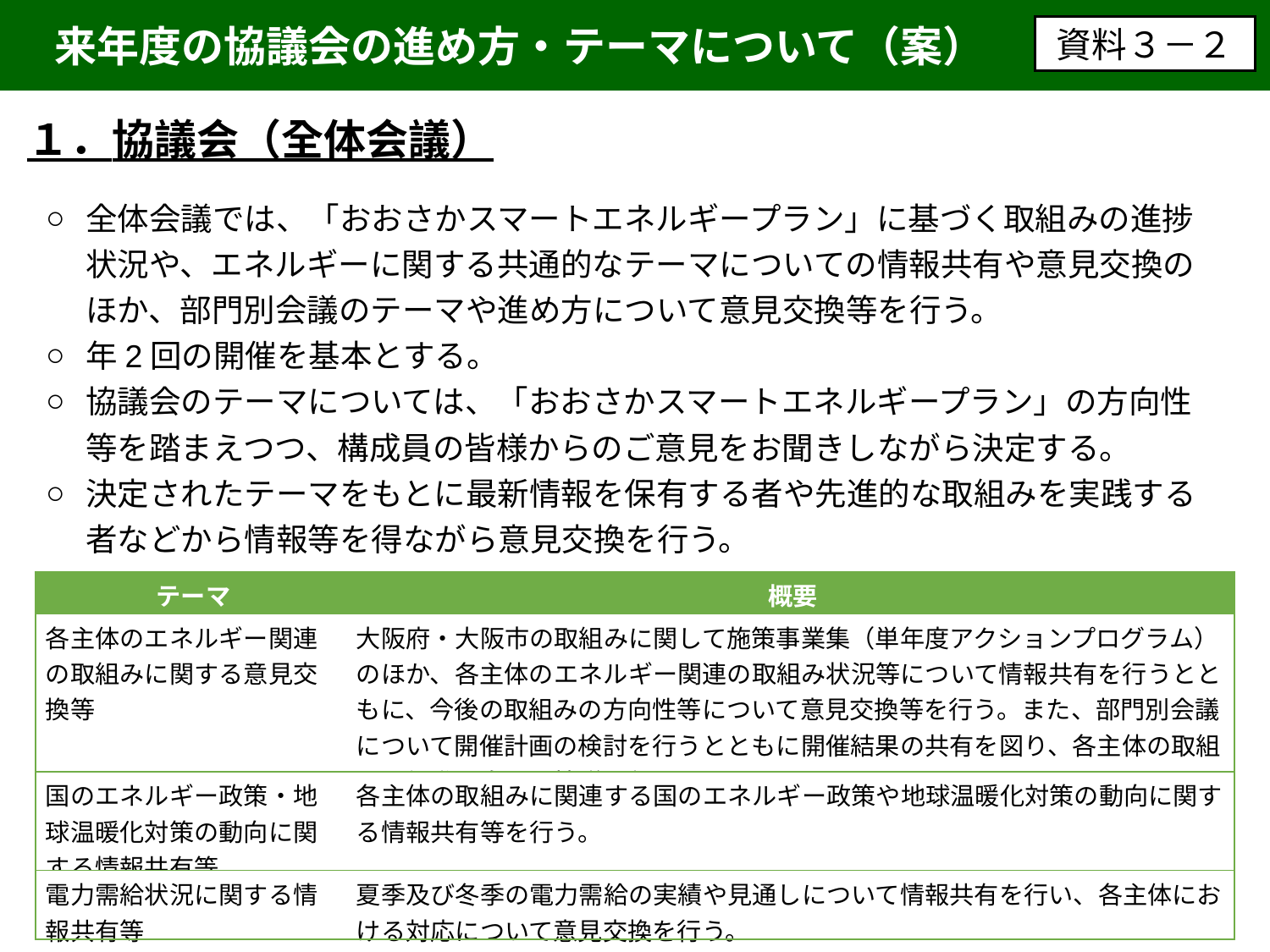

来年度の協議会の進め方・テーマについて（案）
資料３－２
１．協議会（全体会議）
全体会議では、「おおさかスマートエネルギープラン」に基づく取組みの進捗状況や、エネルギーに関する共通的なテーマについての情報共有や意見交換のほか、部門別会議のテーマや進め方について意見交換等を行う。
年2回の開催を基本とする。
協議会のテーマについては、「おおさかスマートエネルギープラン」の方向性等を踏まえつつ、構成員の皆様からのご意見をお聞きしながら決定する。
決定されたテーマをもとに最新情報を保有する者や先進的な取組みを実践する者などから情報等を得ながら意見交換を行う。

| テーマ | 概要 |
| --- | --- |
| 各主体のエネルギー関連の取組みに関する意見交換等 | 大阪府・大阪市の取組みに関して施策事業集（単年度アクションプログラム）のほか、各主体のエネルギー関連の取組み状況等について情報共有を行うとともに、今後の取組みの方向性等について意見交換等を行う。また、部門別会議について開催計画の検討を行うとともに開催結果の共有を図り、各主体の取組みの促進に向けた協議を行う。 |
| 国のエネルギー政策・地球温暖化対策の動向に関する情報共有等 | 各主体の取組みに関連する国のエネルギー政策や地球温暖化対策の動向に関する情報共有等を行う。 |
| 電力需給状況に関する情報共有等 | 夏季及び冬季の電力需給の実績や見通しについて情報共有を行い、各主体における対応について意見交換を行う。 |